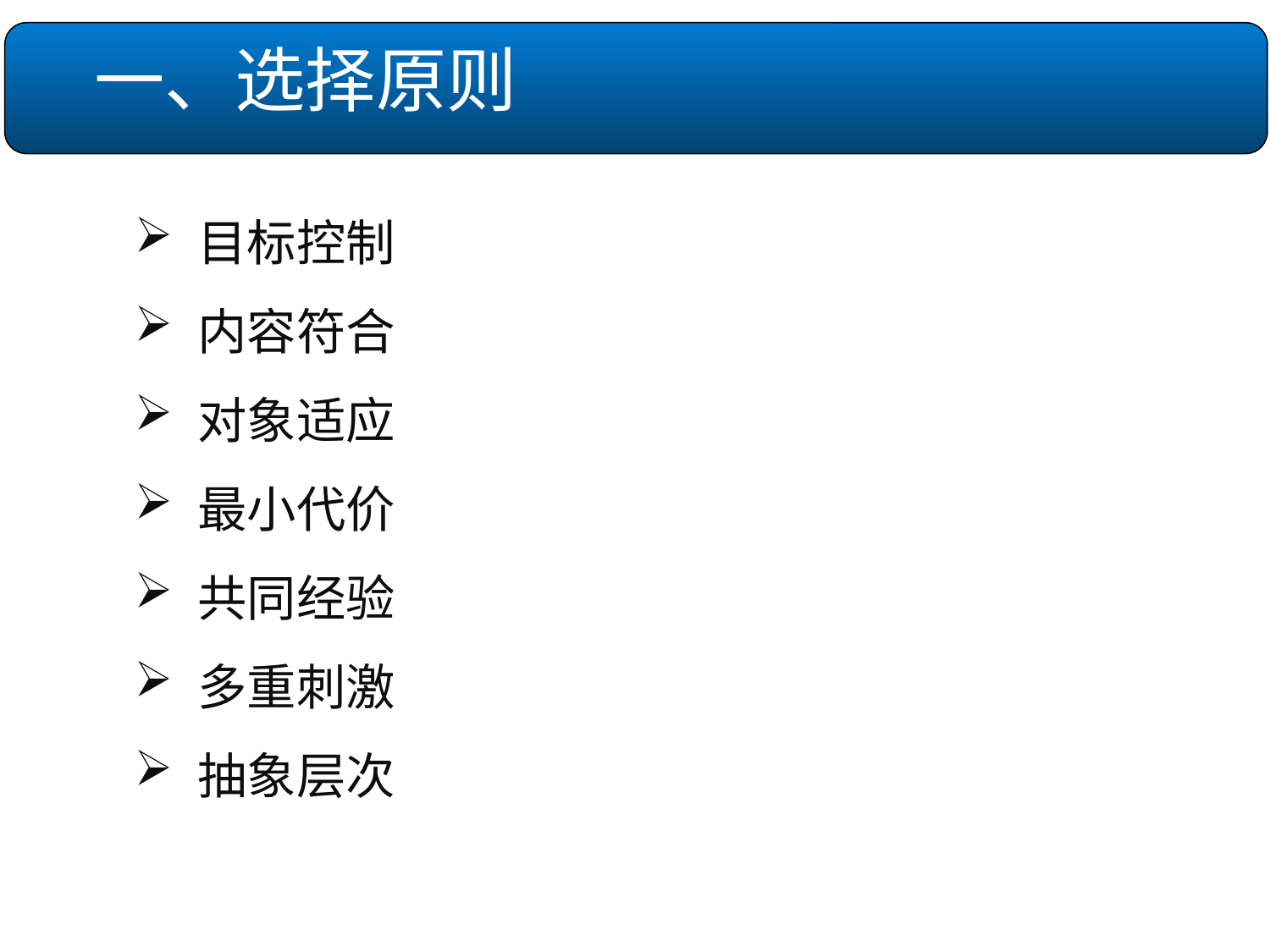

一、选择原则
目标控制
内容符合
对象适应
最小代价
共同经验
多重刺激
抽象层次